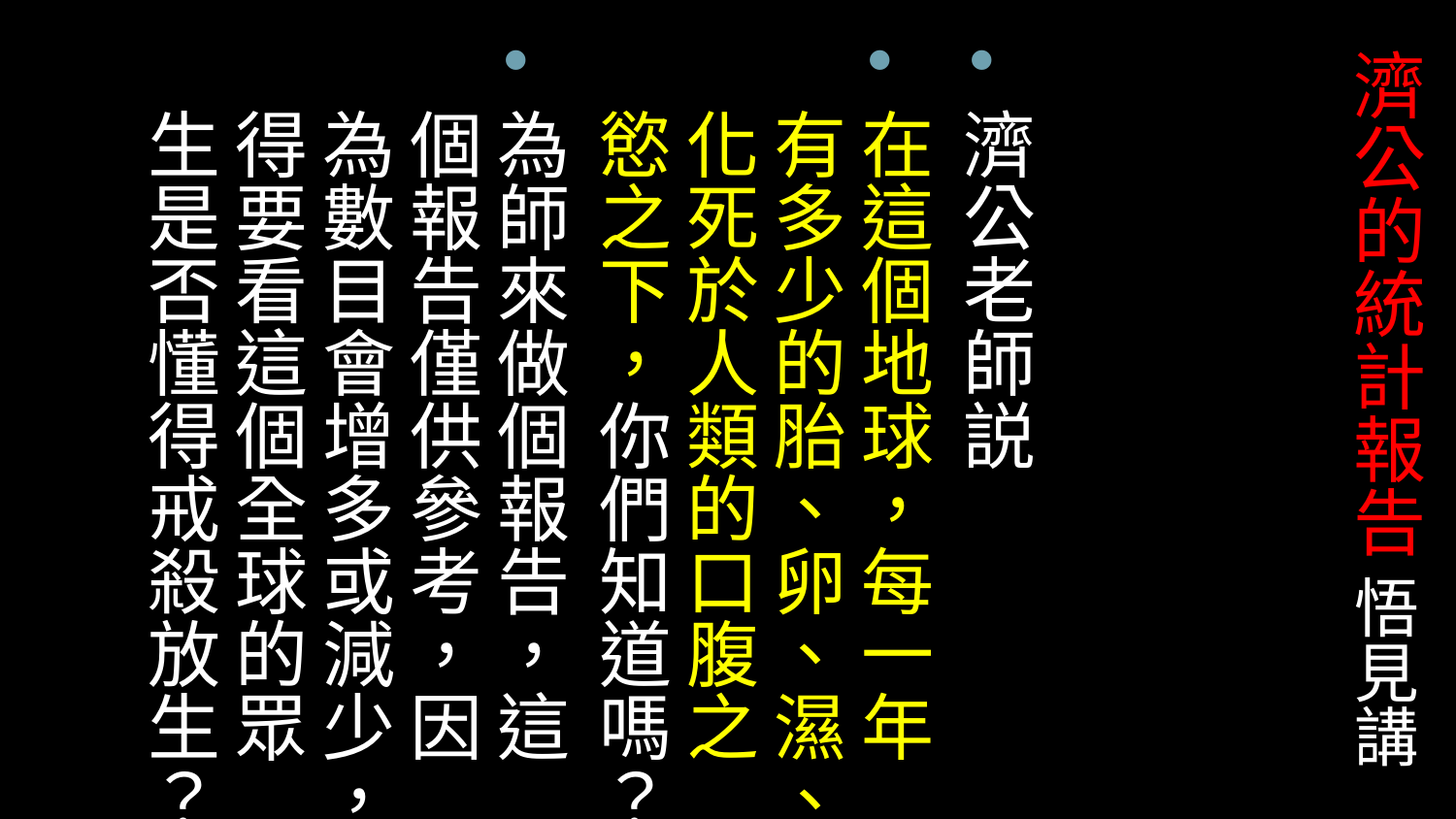

# 濟公的統計報告 悟見講
濟公老師説
在這個地球，每一年有多少的胎、卵、濕、化死於人類的口腹之慾之下，你們知道嗎？
為師來做個報告，這個報告僅供參考，因為數目會增多或減少，得要看這個全球的眾生是否懂得戒殺放生？